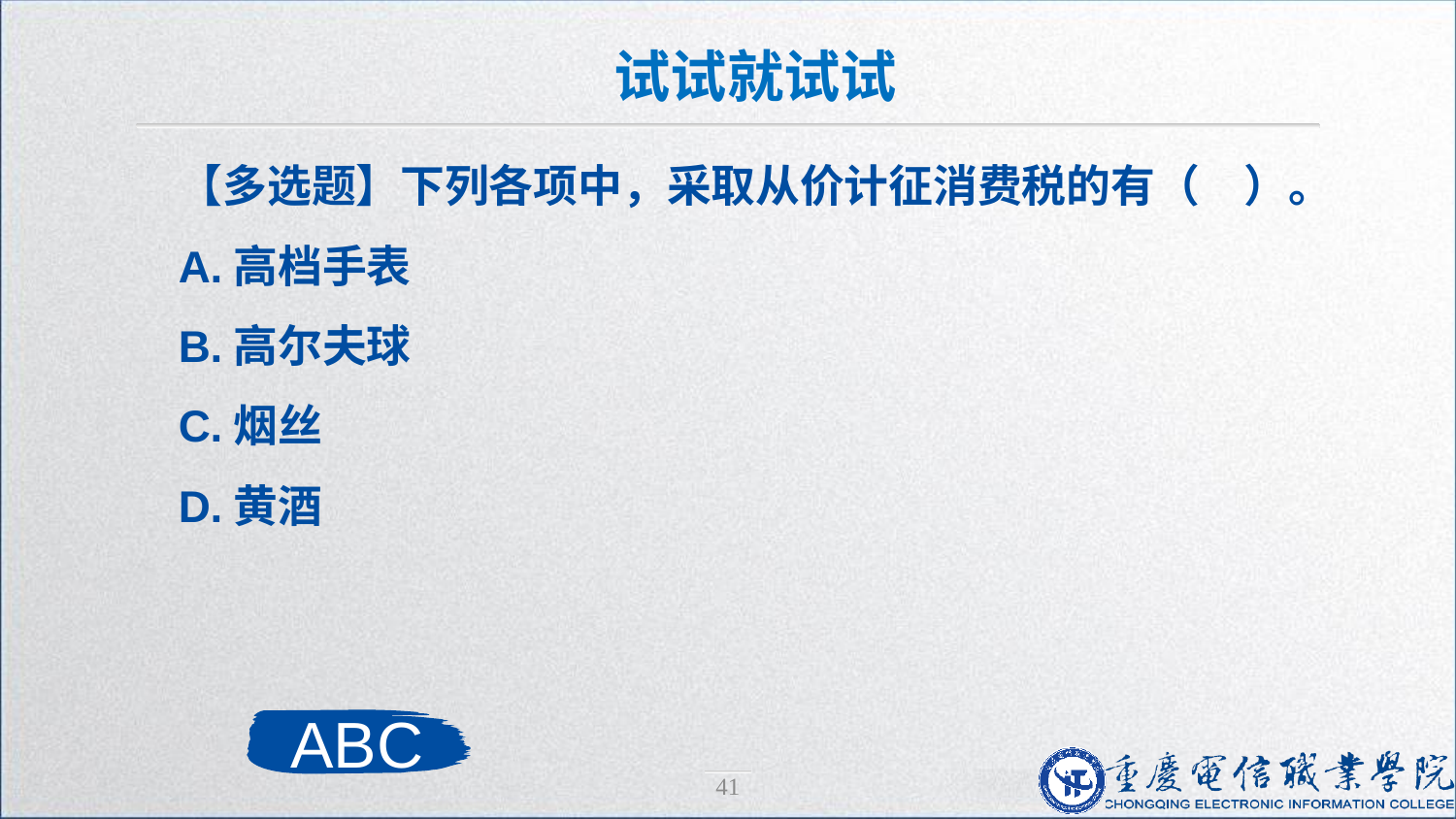

试试就试试
【多选题】下列各项中，采取从价计征消费税的有（　）。
A.高档手表
B.高尔夫球
C.烟丝
D.黄酒

ABC

41